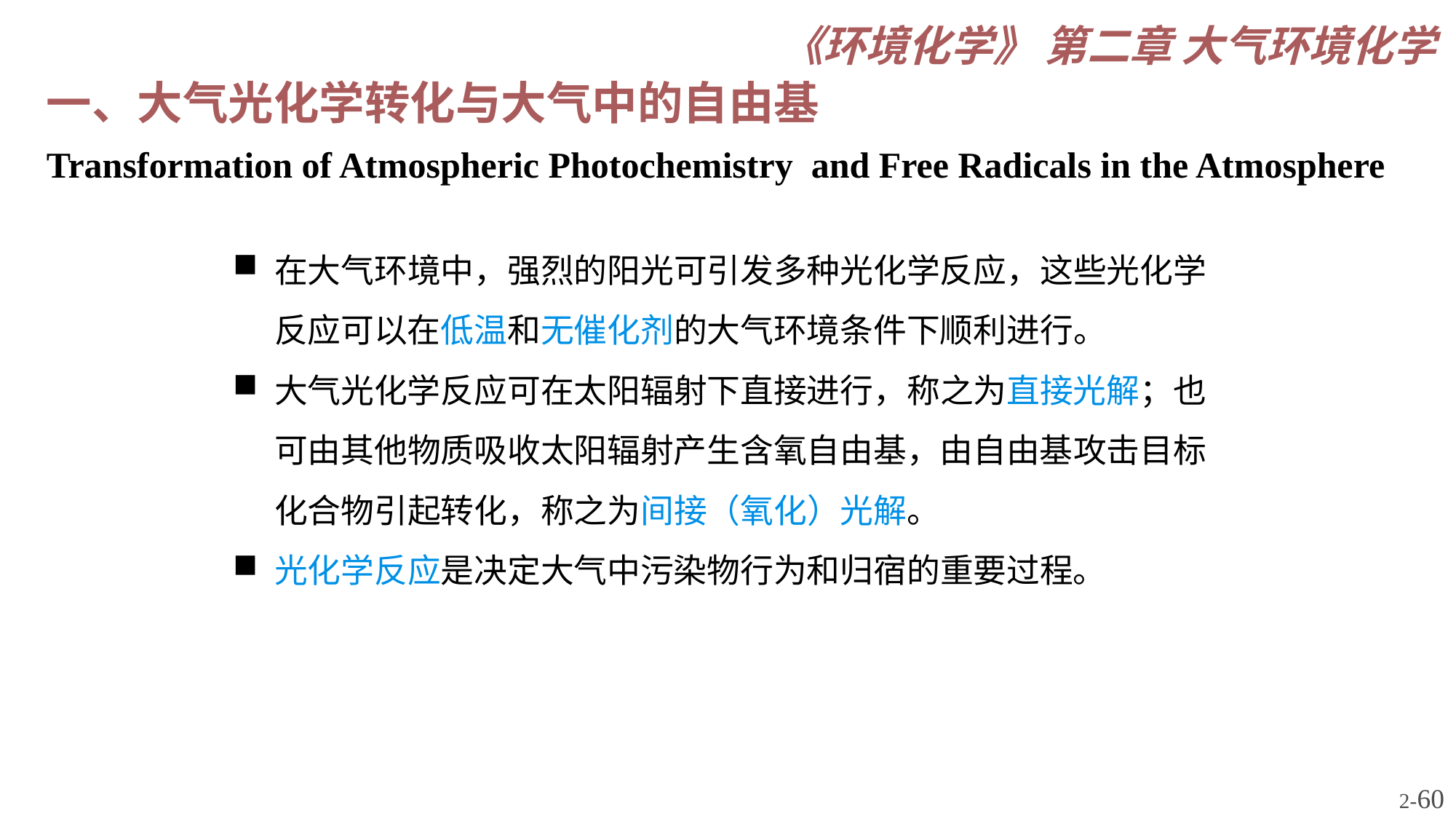

一、大气光化学转化与大气中的自由基
Transformation of Atmospheric Photochemistry  and Free Radicals in the Atmosphere
在大气环境中，强烈的阳光可引发多种光化学反应，这些光化学反应可以在低温和无催化剂的大气环境条件下顺利进行。
大气光化学反应可在太阳辐射下直接进行，称之为直接光解；也可由其他物质吸收太阳辐射产生含氧自由基，由自由基攻击目标化合物引起转化，称之为间接（氧化）光解。
光化学反应是决定大气中污染物行为和归宿的重要过程。
2-60